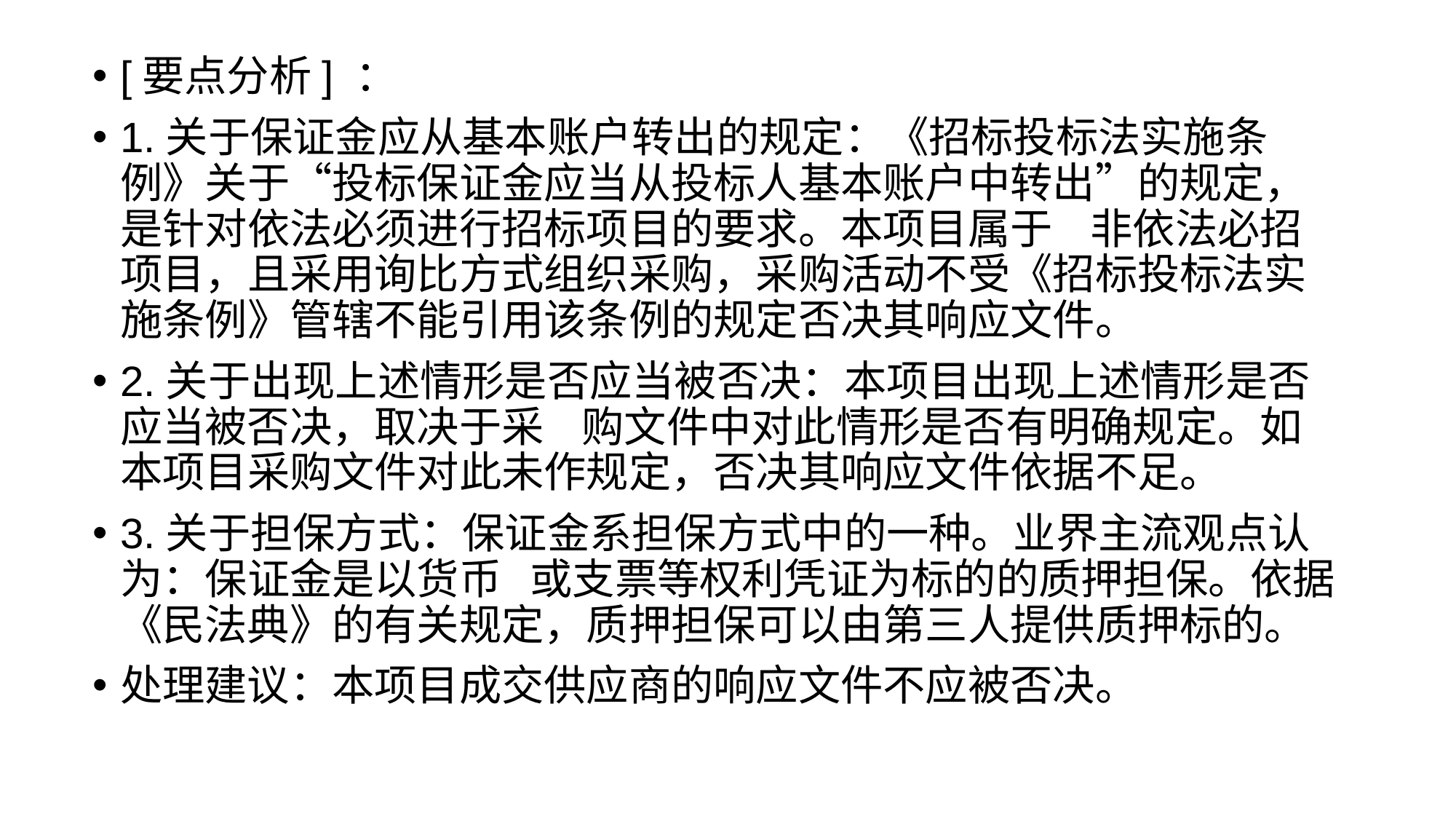

[要点分析] ：
1.关于保证金应从基本账户转出的规定：《招标投标法实施条例》关于“投标保证金应当从投标人基本账户中转出”的规定，是针对依法必须进行招标项目的要求。本项目属于    非依法必招项目，且采用询比方式组织采购，采购活动不受《招标投标法实施条例》管辖不能引用该条例的规定否决其响应文件。
2.关于出现上述情形是否应当被否决：本项目出现上述情形是否应当被否决，取决于采    购文件中对此情形是否有明确规定。如本项目采购文件对此未作规定，否决其响应文件依据不足。
3.关于担保方式：保证金系担保方式中的一种。业界主流观点认为：保证金是以货币   或支票等权利凭证为标的的质押担保。依据《民法典》的有关规定，质押担保可以由第三人提供质押标的。
处理建议：本项目成交供应商的响应文件不应被否决。